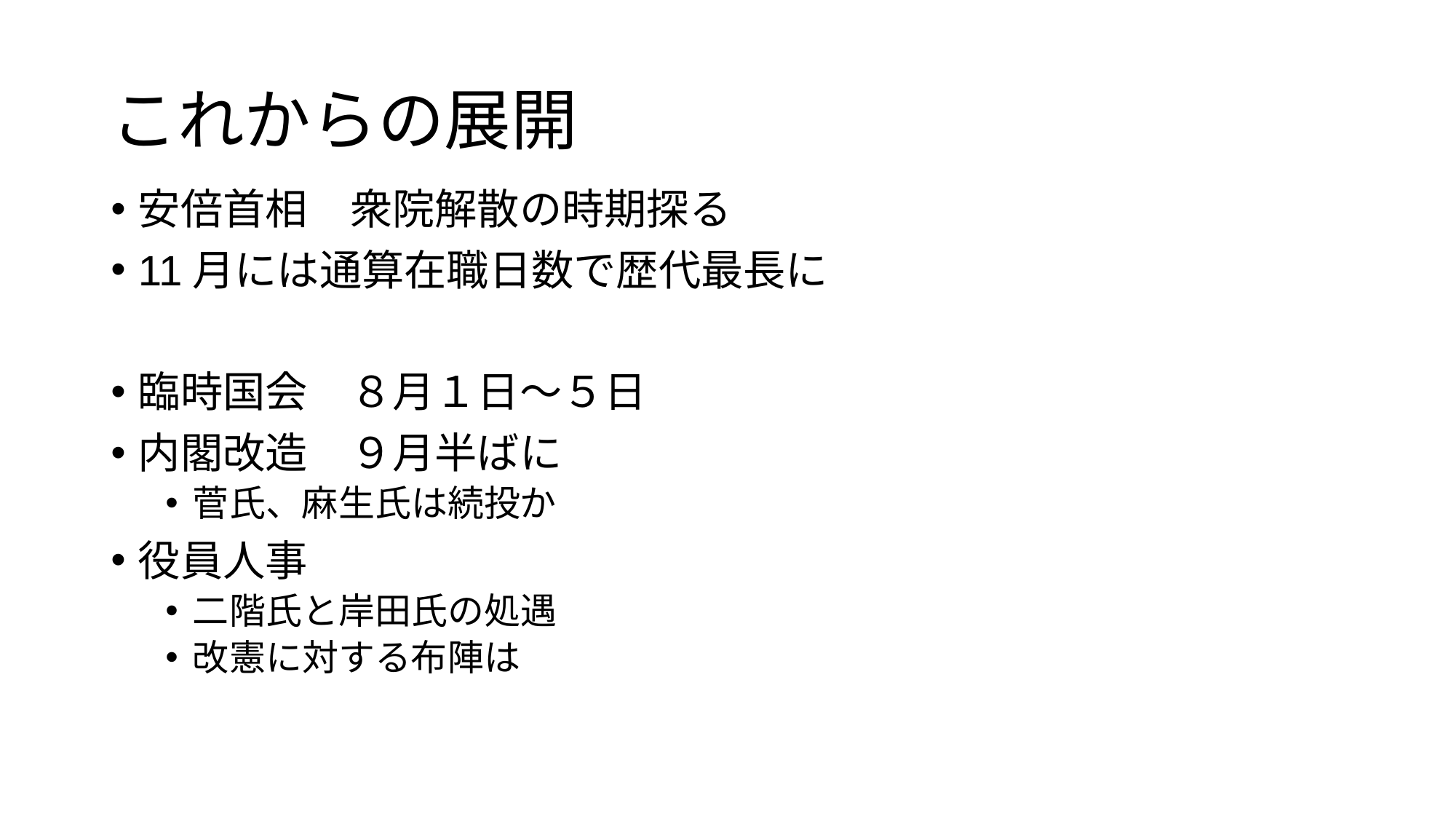

# これからの展開
安倍首相　衆院解散の時期探る
11月には通算在職日数で歴代最長に

臨時国会　８月１日～５日
内閣改造　９月半ばに
菅氏、麻生氏は続投か
役員人事
二階氏と岸田氏の処遇
改憲に対する布陣は